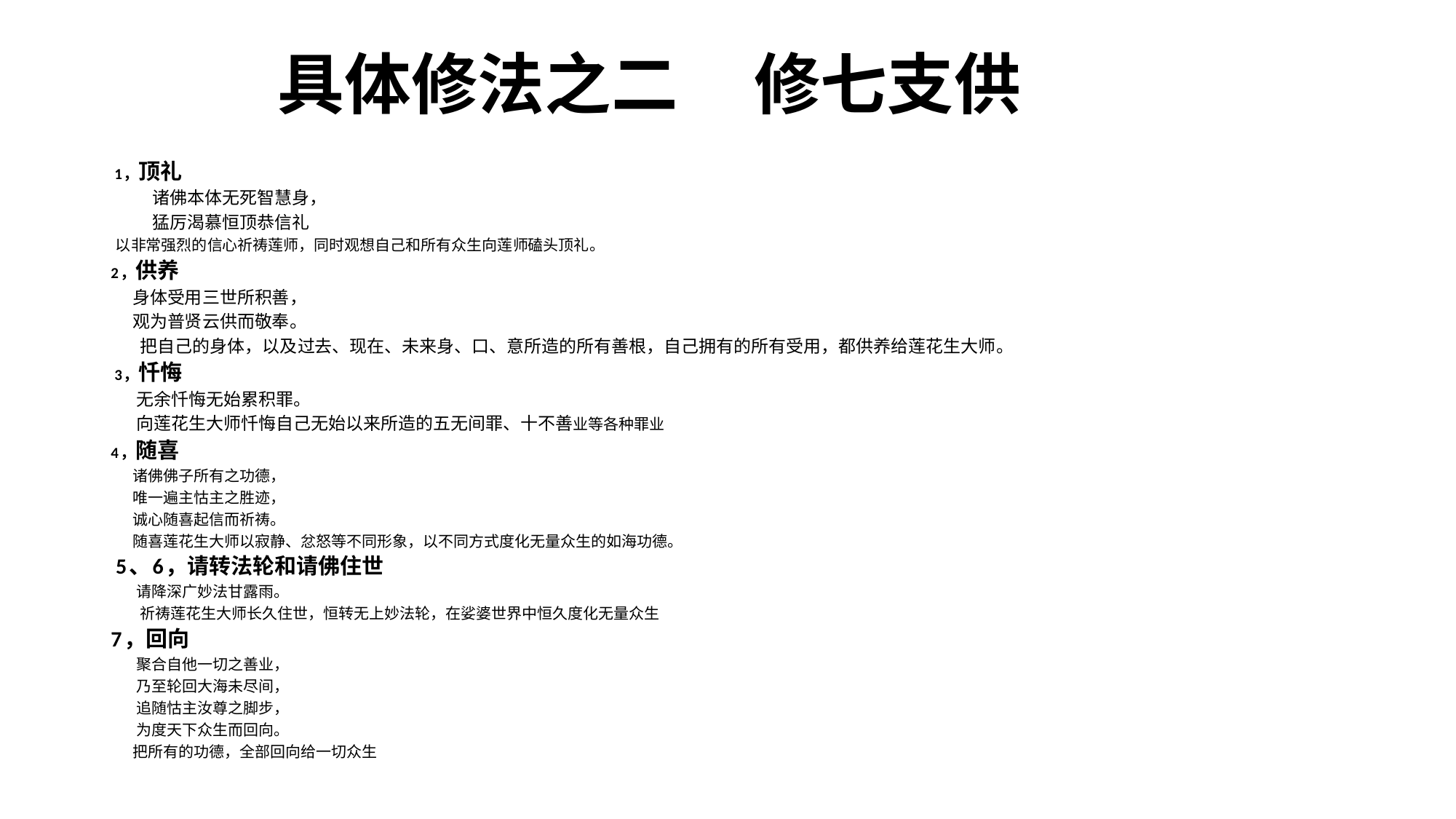

# 具体修法之二     修七支供

 1，顶礼
          诸佛本体无死智慧身，
          猛厉渴慕恒顶恭信礼
 以非常强烈的信心祈祷莲师，同时观想自己和所有众生向莲师磕头顶礼。
2，供养
     身体受用三世所积善，
     观为普贤云供而敬奉。
       把自己的身体，以及过去、现在、未来身、口、意所造的所有善根，自己拥有的所有受用，都供养给莲花生大师。
 3，忏悔
      无余忏悔无始累积罪。
      向莲花生大师忏悔自己无始以来所造的五无间罪、十不善业等各种罪业
4，随喜
      诸佛佛子所有之功德，
      唯一遍主怙主之胜迹，
      诚心随喜起信而祈祷。
      随喜莲花生大师以寂静、忿怒等不同形象，以不同方式度化无量众生的如海功德。
 5、6，请转法轮和请佛住世
       请降深广妙法甘露雨。
        祈祷莲花生大师长久住世，恒转无上妙法轮，在娑婆世界中恒久度化无量众生
7，回向
       聚合自他一切之善业，
       乃至轮回大海未尽间，
       追随怙主汝尊之脚步，
       为度天下众生而回向。
      把所有的功德，全部回向给一切众生